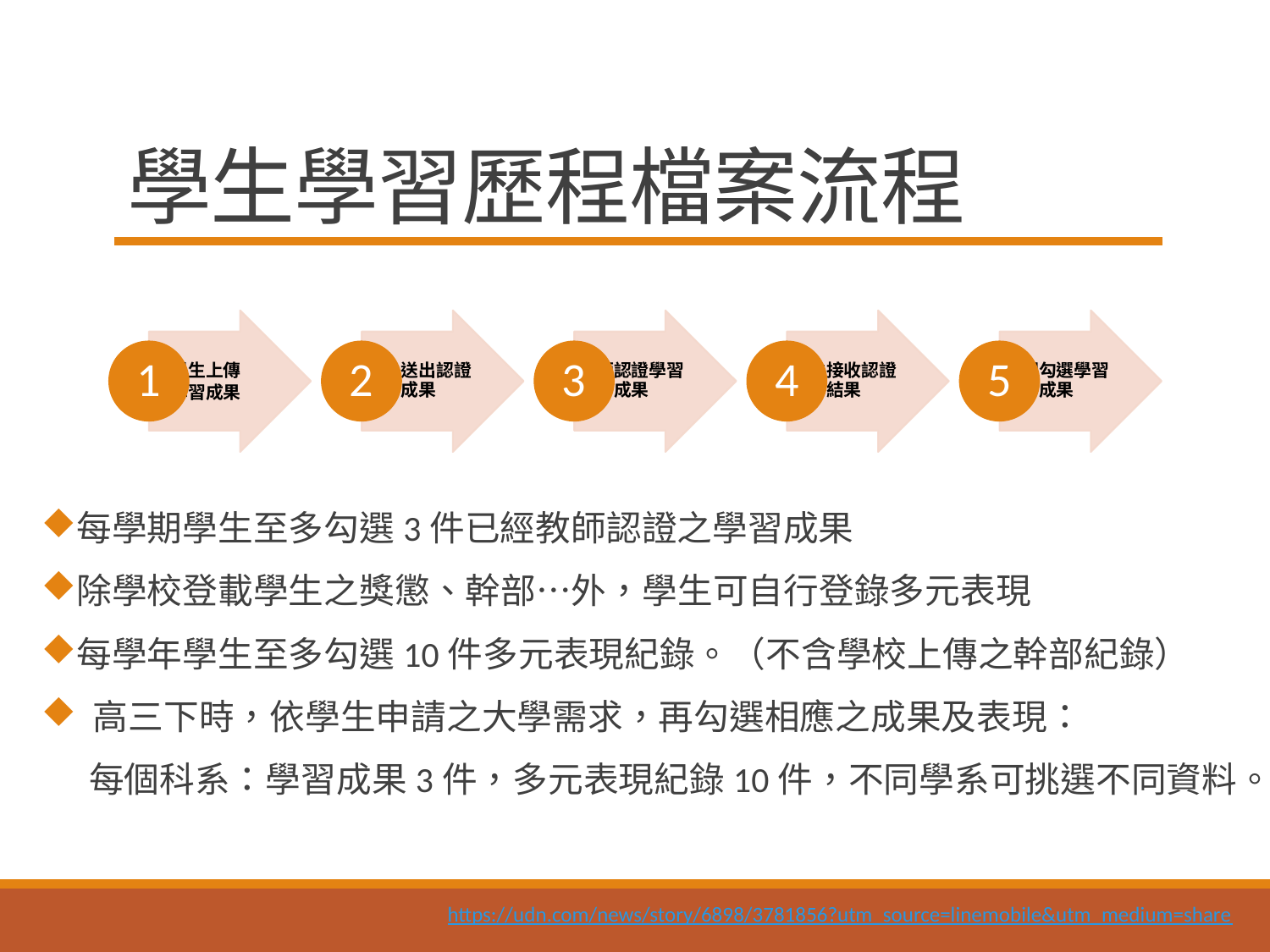

# 學生學習歷程檔案流程
學生上傳
學習成果
1
學生送出認證成果
2
教師認證學習成果
3
學生接收認證結果
4
學期勾選學習成果
5
每學期學生至多勾選3件已經教師認證之學習成果
除學校登載學生之獎懲、幹部…外，學生可自行登錄多元表現
每學年學生至多勾選10件多元表現紀錄。（不含學校上傳之幹部紀錄）
 高三下時，依學生申請之大學需求，再勾選相應之成果及表現：
     每個科系：學習成果3件，多元表現紀錄10件，不同學系可挑選不同資料。
https://udn.com/news/story/6898/3781856?utm_source=linemobile&utm_medium=share